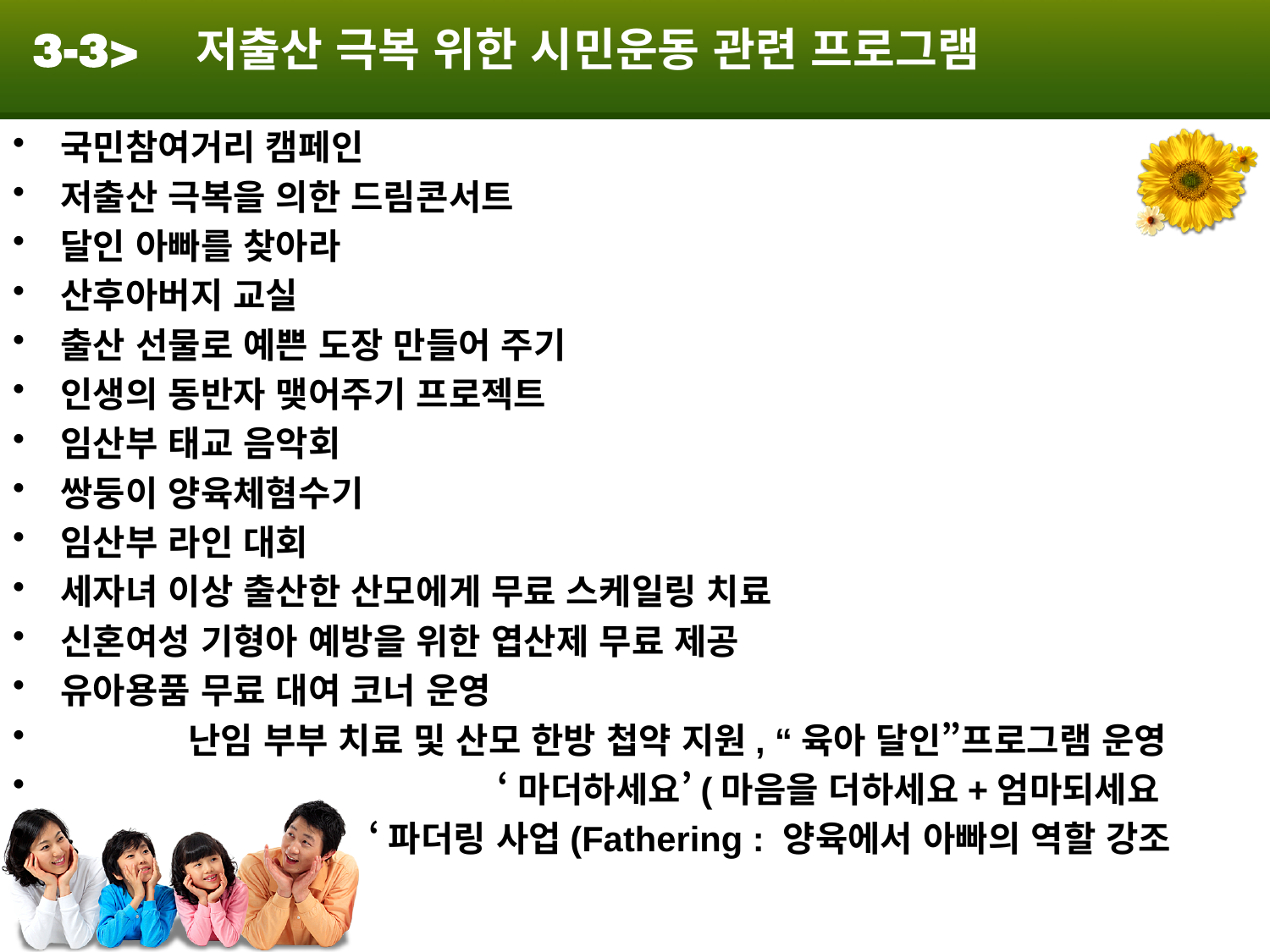

# 3-3>   저출산 극복 위한 시민운동 관련 프로그램
국민참여거리 캠페인
저출산 극복을 의한 드림콘서트
달인 아빠를 찾아라
산후아버지 교실
출산 선물로 예쁜 도장 만들어 주기
인생의 동반자 맺어주기 프로젝트
임산부 태교 음악회
쌍둥이 양육체혐수기
임산부 라인 대회
세자녀 이상 출산한 산모에게 무료 스케일링 치료
신혼여성 기형아 예방을 위한 엽산제 무료 제공
유아용품 무료 대여 코너 운영
            난임 부부 치료 및 산모 한방 첩약 지원, “육아 달인”프로그램 운영
                                            ‘마더하세요’(마음을 더하세요+엄마되세요
                               ‘파더링 사업(Fathering : 양육에서 아빠의 역할 강조